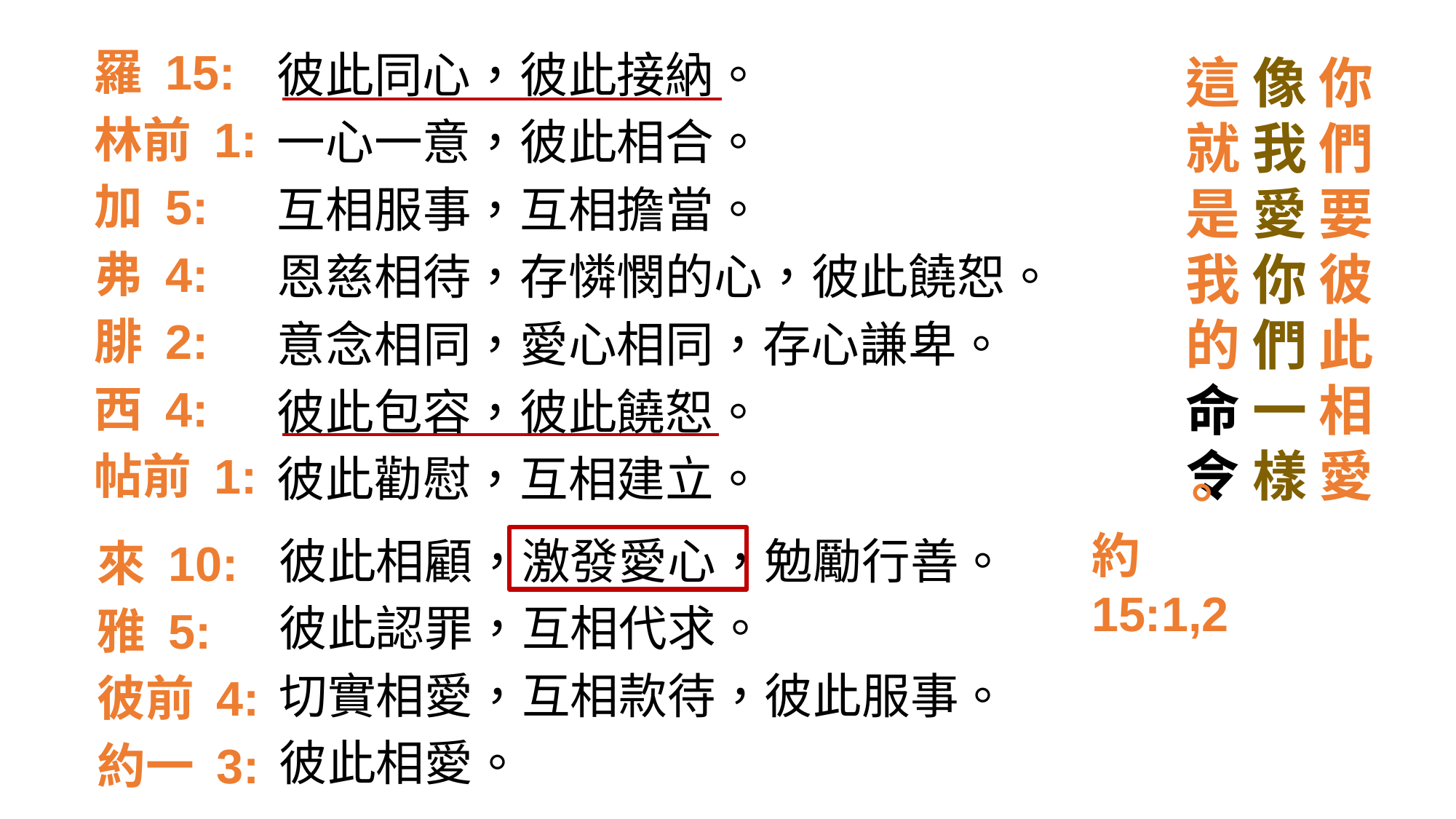

羅 15:
林前 1:
加 5:
弗 4:
腓 2:
西 4:
帖前 1:

彼此同心，彼此接納。
一心一意，彼此相合。
互相服事，互相擔當。
恩慈相待，存憐憫的心，彼此饒恕。
意念相同，愛心相同，存心謙卑。
彼此包容，彼此饒恕。
彼此勸慰，互相建立。

你們要彼此相愛
這就是我的命令
像我愛你們一樣
。
約15:1,2
彼此相顧，激發愛心，勉勵行善。
彼此認罪，互相代求。
切實相愛，互相款待，彼此服事。
彼此相愛。

來 10:
雅 5:
彼前 4:
約一 3: